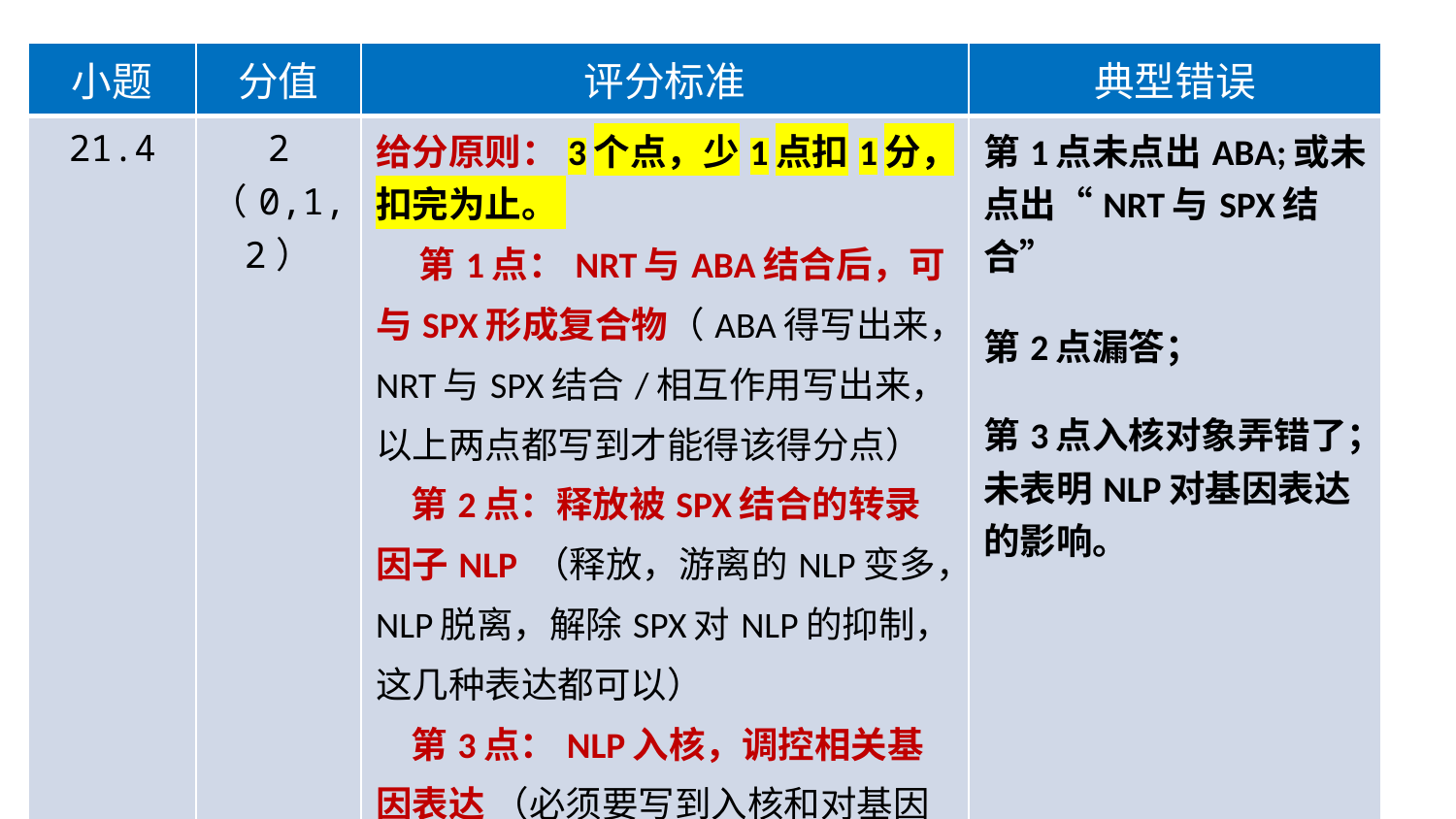

| 小题 | 分值 | 评分标准 | 典型错误 |
| --- | --- | --- | --- |
| 21.4 | 2 （0,1,2） | 给分原则：3个点，少1点扣1分，扣完为止。 第1点：NRT与ABA结合后，可与SPX形成复合物（ABA得写出来，NRT与SPX结合/相互作用写出来，以上两点都写到才能得该得分点） 第2点：释放被SPX结合的转录因子NLP （释放，游离的NLP变多，NLP脱离，解除SPX对NLP的抑制，这几种表达都可以） 第3点：NLP入核，调控相关基因表达 （必须要写到入核和对基因表达的影响才能得分） | 第1点未点出ABA;或未点出“NRT与SPX结合” 第2点漏答； 第3点入核对象弄错了；未表明NLP对基因表达的影响。 |